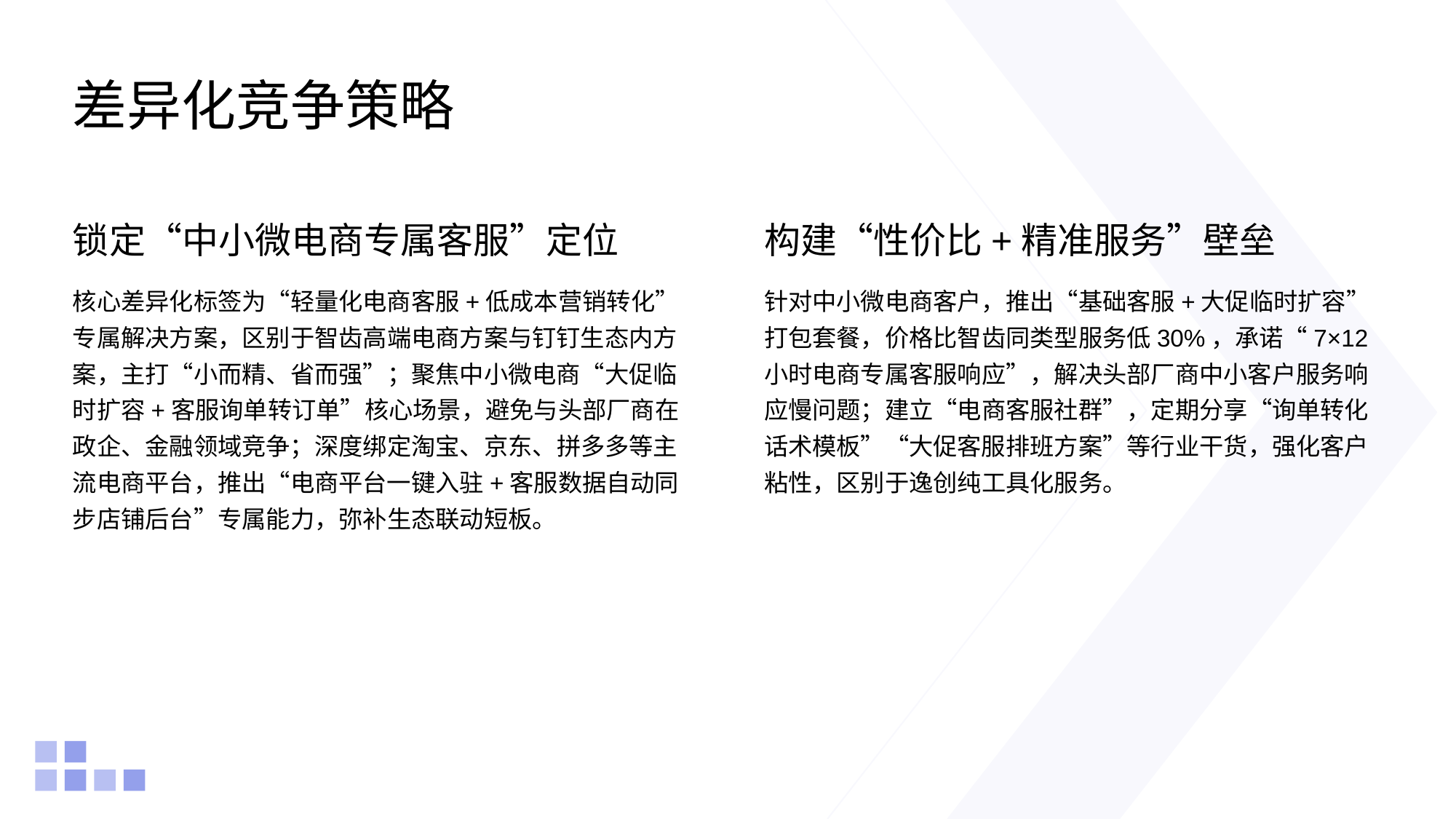

差异化竞争策略
锁定“中小微电商专属客服”定位
构建“性价比+精准服务”壁垒
核心差异化标签为“轻量化电商客服+低成本营销转化”专属解决方案，区别于智齿高端电商方案与钉钉生态内方案，主打“小而精、省而强”；聚焦中小微电商“大促临时扩容+客服询单转订单”核心场景，避免与头部厂商在政企、金融领域竞争；深度绑定淘宝、京东、拼多多等主流电商平台，推出“电商平台一键入驻+客服数据自动同步店铺后台”专属能力，弥补生态联动短板。
针对中小微电商客户，推出“基础客服+大促临时扩容”打包套餐，价格比智齿同类型服务低30%，承诺“7×12小时电商专属客服响应”，解决头部厂商中小客户服务响应慢问题；建立“电商客服社群”，定期分享“询单转化话术模板”“大促客服排班方案”等行业干货，强化客户粘性，区别于逸创纯工具化服务。